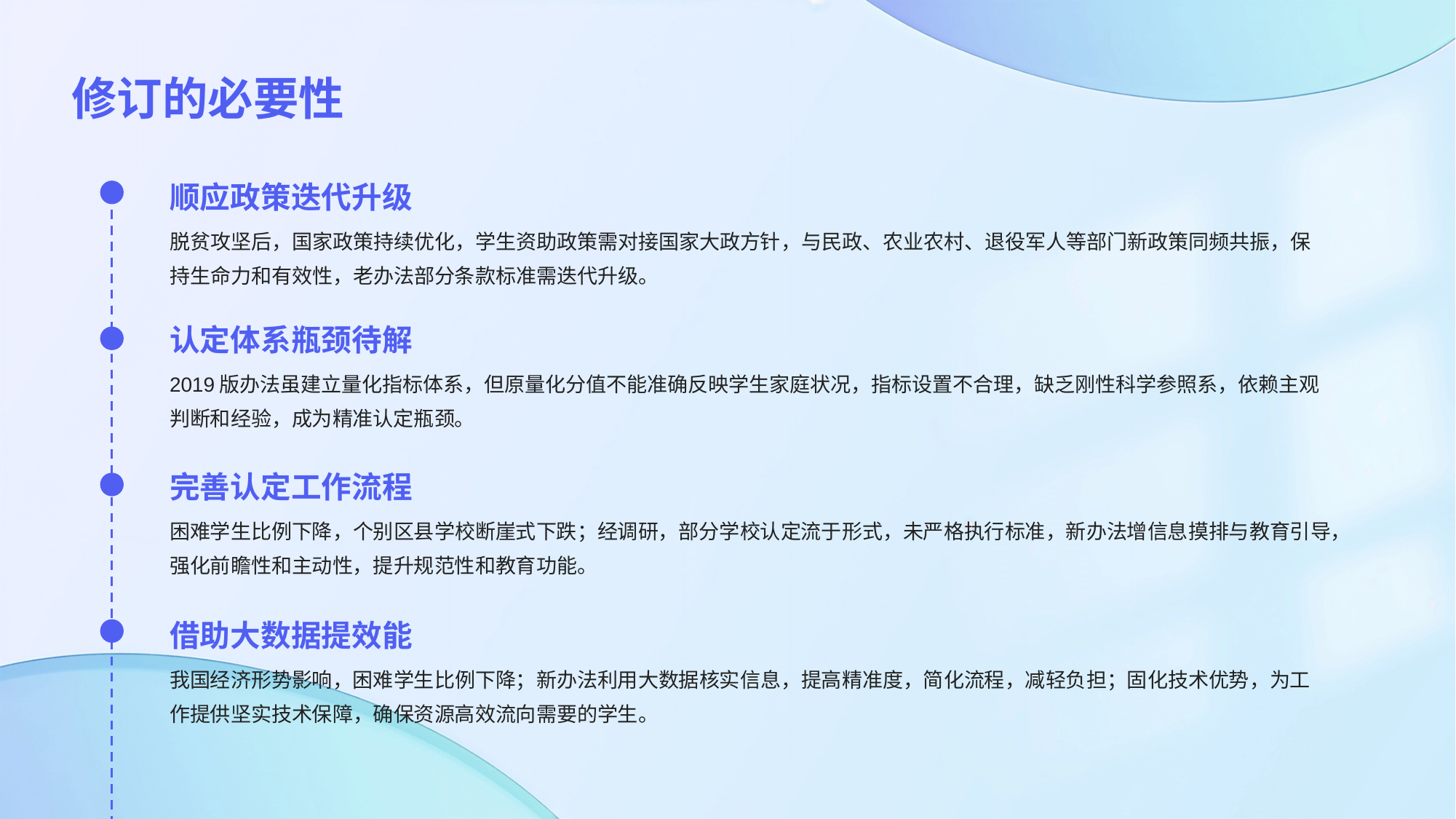

修订的必要性
顺应政策迭代升级

脱贫攻坚后，国家政策持续优化，学生资助政策需对接国家大政方针，与民政、农业农村、退役军人等部门新政策同频共振，保持生命力和有效性，老办法部分条款标准需迭代升级。
认定体系瓶颈待解

2019版办法虽建立量化指标体系，但原量化分值不能准确反映学生家庭状况，指标设置不合理，缺乏刚性科学参照系，依赖主观判断和经验，成为精准认定瓶颈。
完善认定工作流程

困难学生比例下降，个别区县学校断崖式下跌；经调研，部分学校认定流于形式，未严格执行标准，新办法增信息摸排与教育引导，强化前瞻性和主动性，提升规范性和教育功能。
借助大数据提效能

我国经济形势影响，困难学生比例下降；新办法利用大数据核实信息，提高精准度，简化流程，减轻负担；固化技术优势，为工作提供坚实技术保障，确保资源高效流向需要的学生。